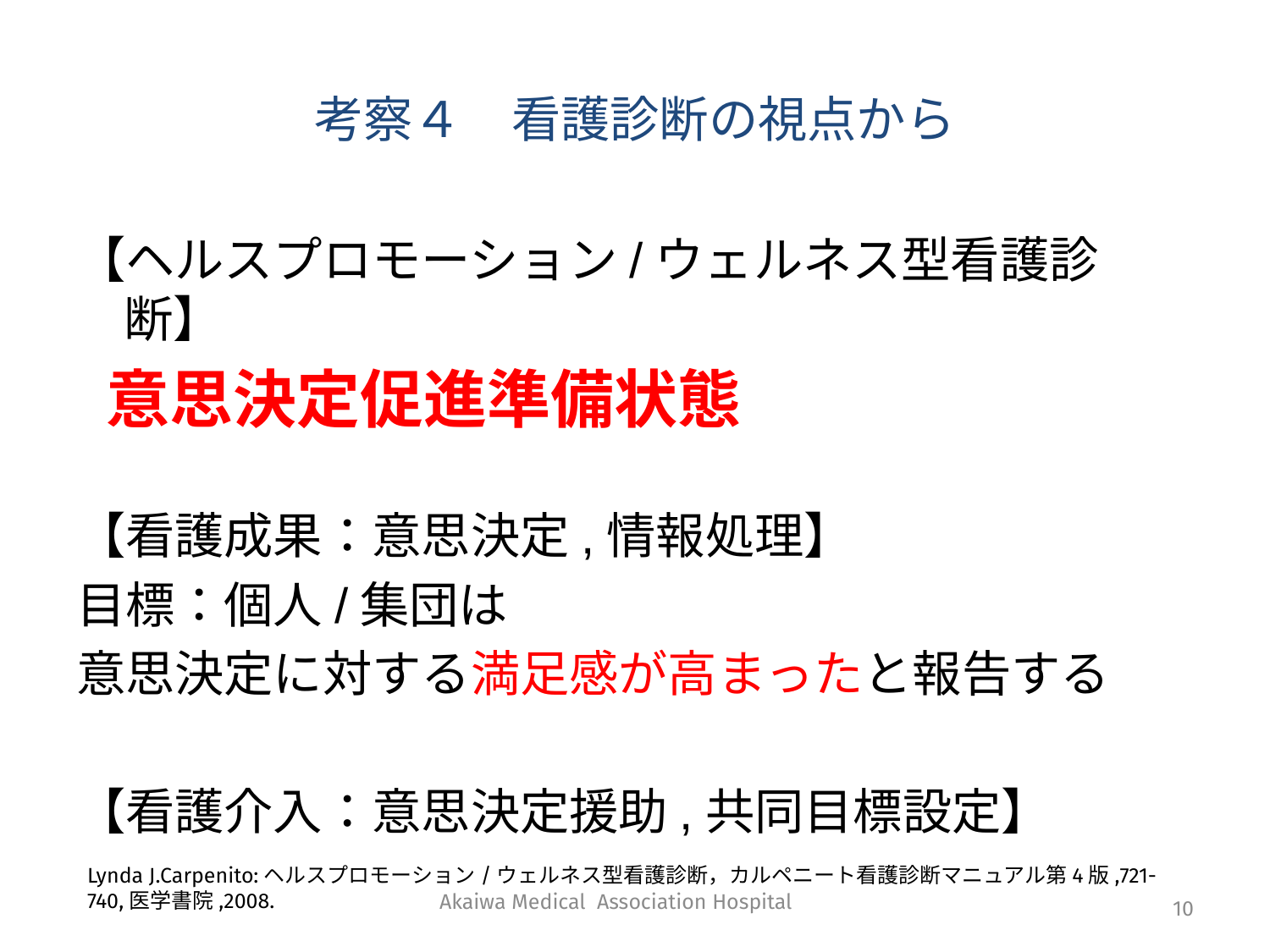

# 考察４　看護診断の視点から
【ヘルスプロモーション/ウェルネス型看護診断】
 意思決定促進準備状態

【看護成果：意思決定,情報処理】
目標：個人/集団は
意思決定に対する満足感が高まったと報告する

【看護介入：意思決定援助,共同目標設定】

Lynda J.Carpenito:ヘルスプロモーション/ウェルネス型看護診断，カルペニート看護診断マニュアル第4版,721-740,医学書院,2008.
Akaiwa Medical  Association Hospital
10